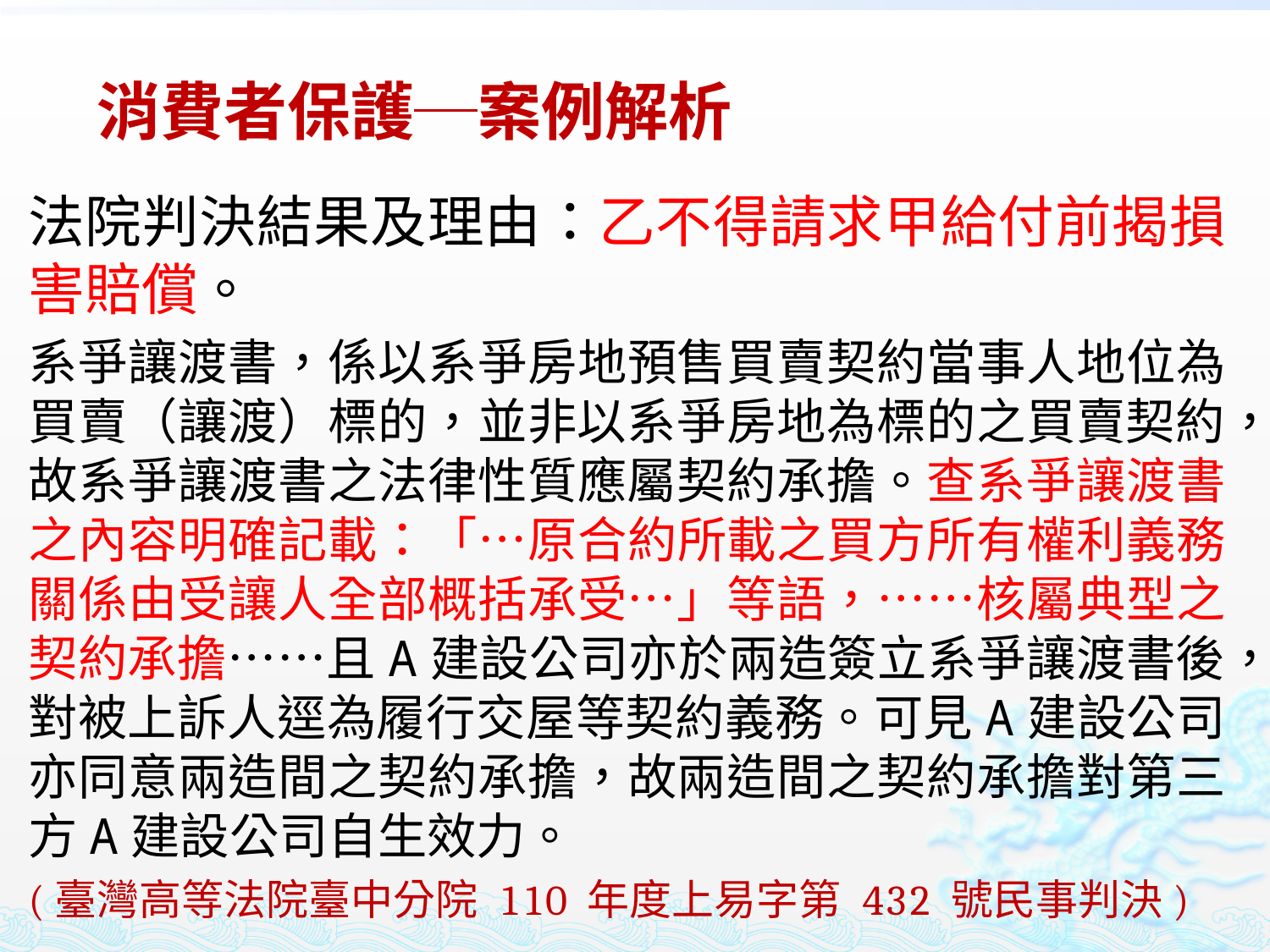

# 消費者保護─案例解析
法院判決結果及理由：乙不得請求甲給付前揭損害賠償。
系爭讓渡書，係以系爭房地預售買賣契約當事人地位為買賣（讓渡）標的，並非以系爭房地為標的之買賣契約，故系爭讓渡書之法律性質應屬契約承擔。查系爭讓渡書之內容明確記載：「…原合約所載之買方所有權利義務關係由受讓人全部概括承受…」等語，……核屬典型之契約承擔……且A建設公司亦於兩造簽立系爭讓渡書後，對被上訴人逕為履行交屋等契約義務。可見A建設公司亦同意兩造間之契約承擔，故兩造間之契約承擔對第三方A建設公司自生效力。
(臺灣高等法院臺中分院 110 年度上易字第 432 號民事判決)